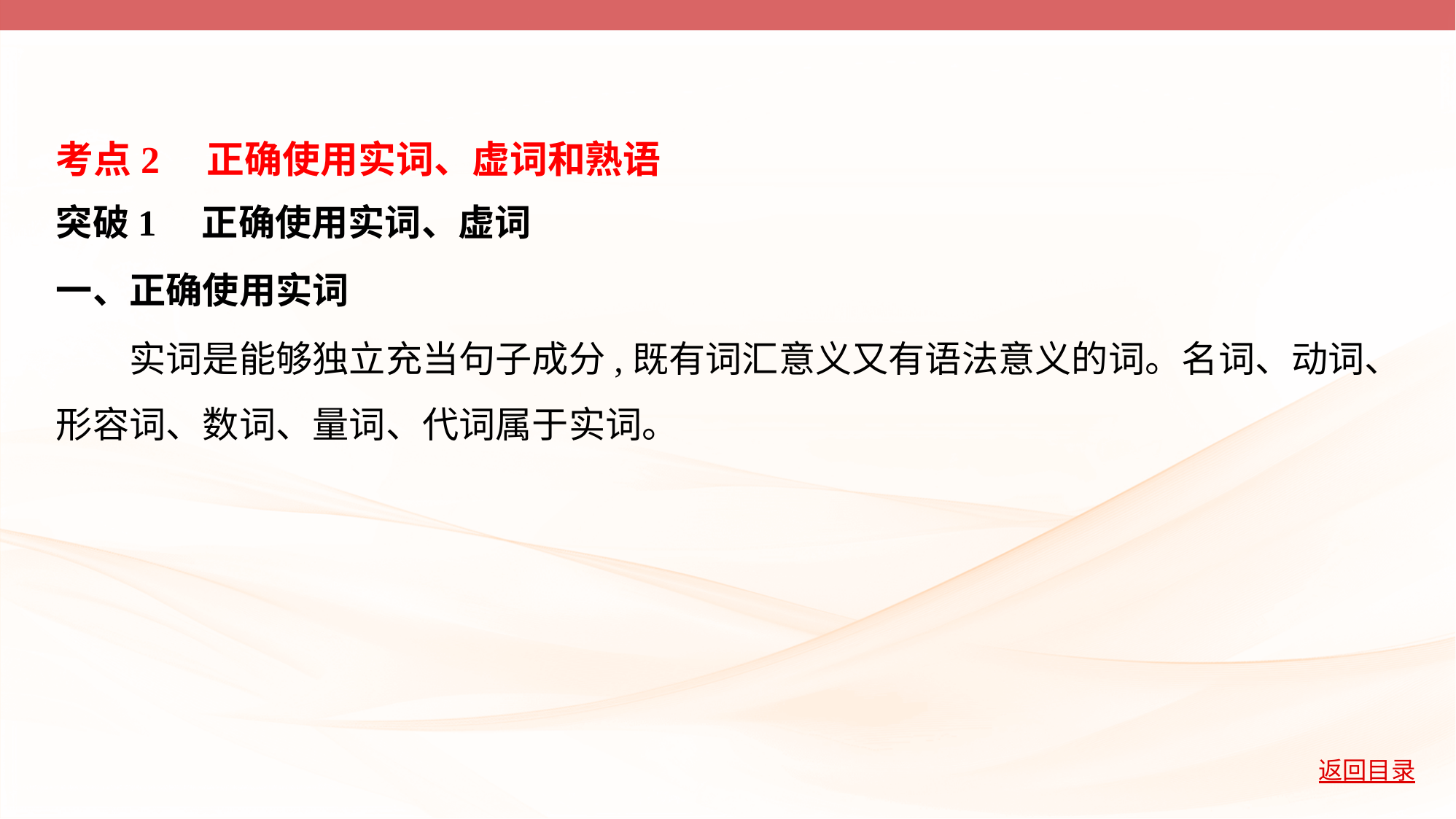

考点2　正确使用实词、虚词和熟语

突破1　正确使用实词、虚词
一、正确使用实词
　　实词是能够独立充当句子成分,既有词汇意义又有语法意义的词。名词、动词、
形容词、数词、量词、代词属于实词。